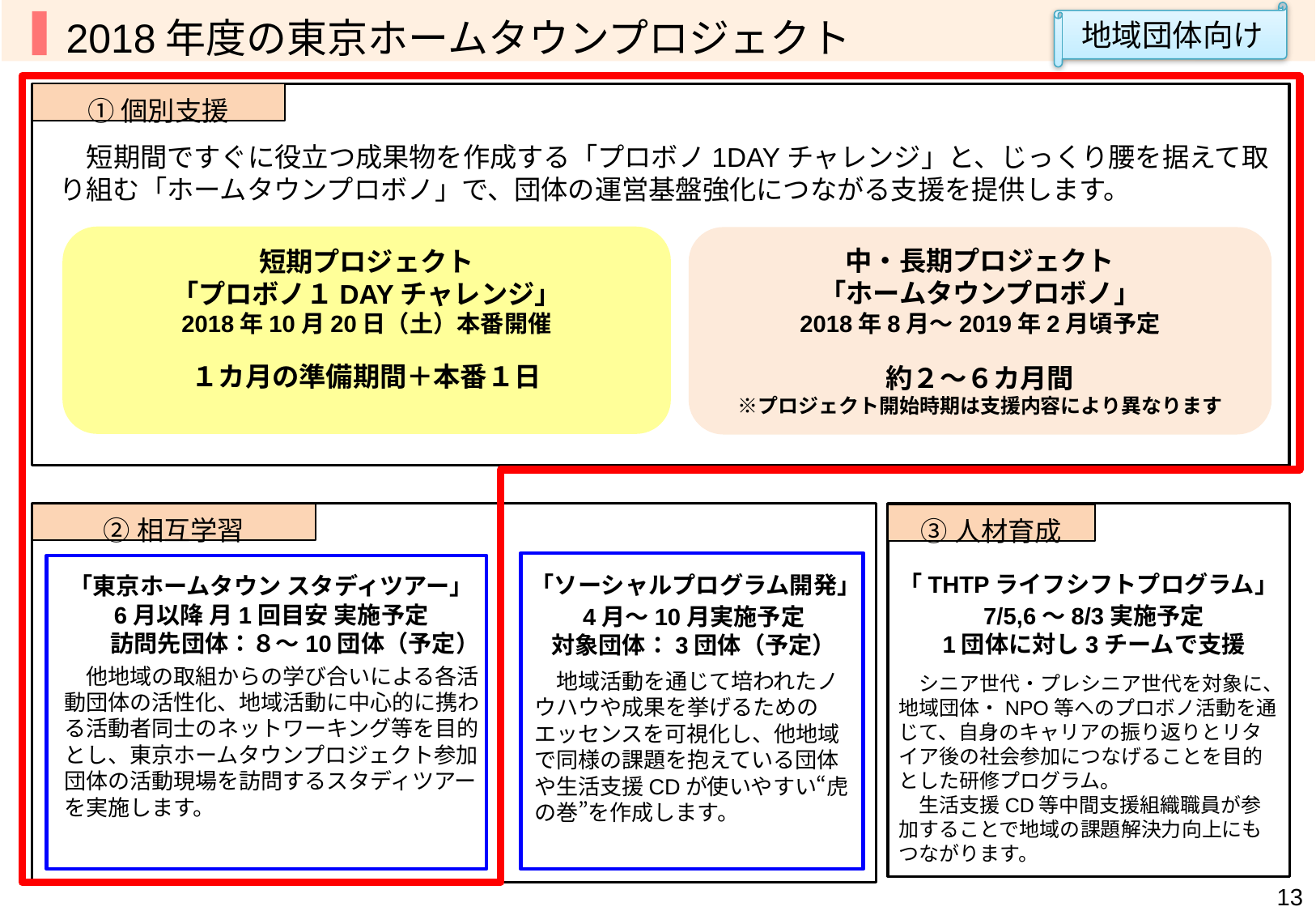

地域団体向け
2018年度の東京ホームタウンプロジェクト

①個別支援
　短期間ですぐに役立つ成果物を作成する「プロボノ1DAYチャレンジ」と、じっくり腰を据えて取り組む「ホームタウンプロボノ」で、団体の運営基盤強化につながる支援を提供します。
短期プロジェクト
「プロボノ１DAYチャレンジ」
2018年10月20日（土）本番開催

１カ月の準備期間＋本番１日

中・長期プロジェクト
「ホームタウンプロボノ」
2018年8月～2019年2月頃予定

約２～６カ月間
※プロジェクト開始時期は支援内容により異なります
②相互学習

③人材育成

「THTPライフシフトプログラム」
「ソーシャルプログラム開発」
「東京ホームタウン スタディツアー」
6月以降 月1回目安 実施予定
　　訪問先団体：８～10団体（予定）
7/5,6～8/3実施予定
1団体に対し3チームで支援
4月～10月実施予定
対象団体：3団体（予定）
　他地域の取組からの学び合いによる各活動団体の活性化、地域活動に中心的に携わる活動者同士のネットワーキング等を目的とし、東京ホームタウンプロジェクト参加団体の活動現場を訪問するスタディツアーを実施します。
　地域活動を通じて培われたノウハウや成果を挙げるためのエッセンスを可視化し、他地域で同様の課題を抱えている団体や生活支援CDが使いやすい“虎の巻”を作成します。
　シニア世代・プレシニア世代を対象に、地域団体・NPO等へのプロボノ活動を通じて、自身のキャリアの振り返りとリタイア後の社会参加につなげることを目的とした研修プログラム。
　生活支援CD等中間支援組織職員が参加することで地域の課題解決力向上にもつながります。

13